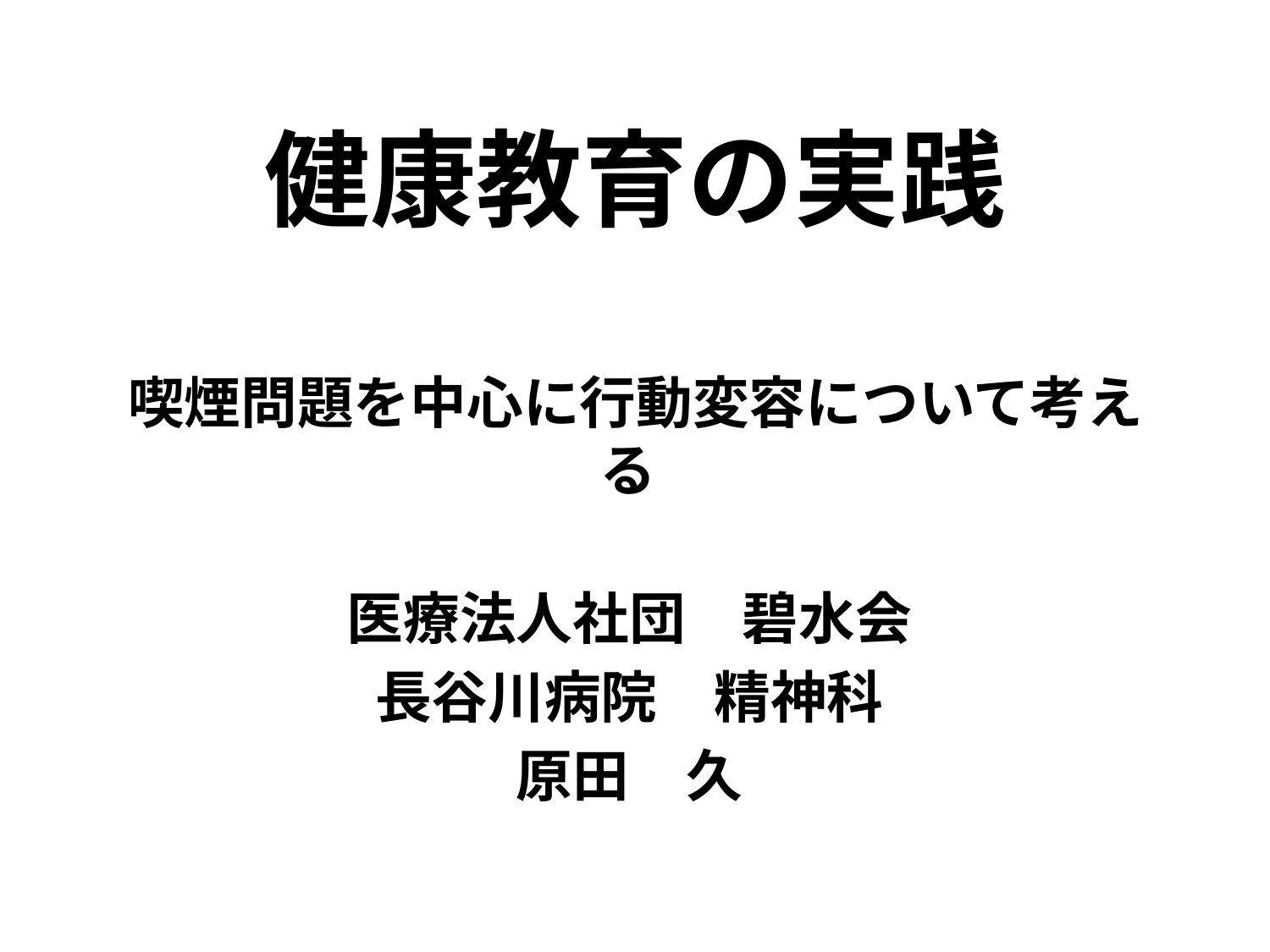

# 健康教育の実践 喫煙問題を中心に行動変容について考える
医療法人社団　碧水会
長谷川病院　精神科
原田　久